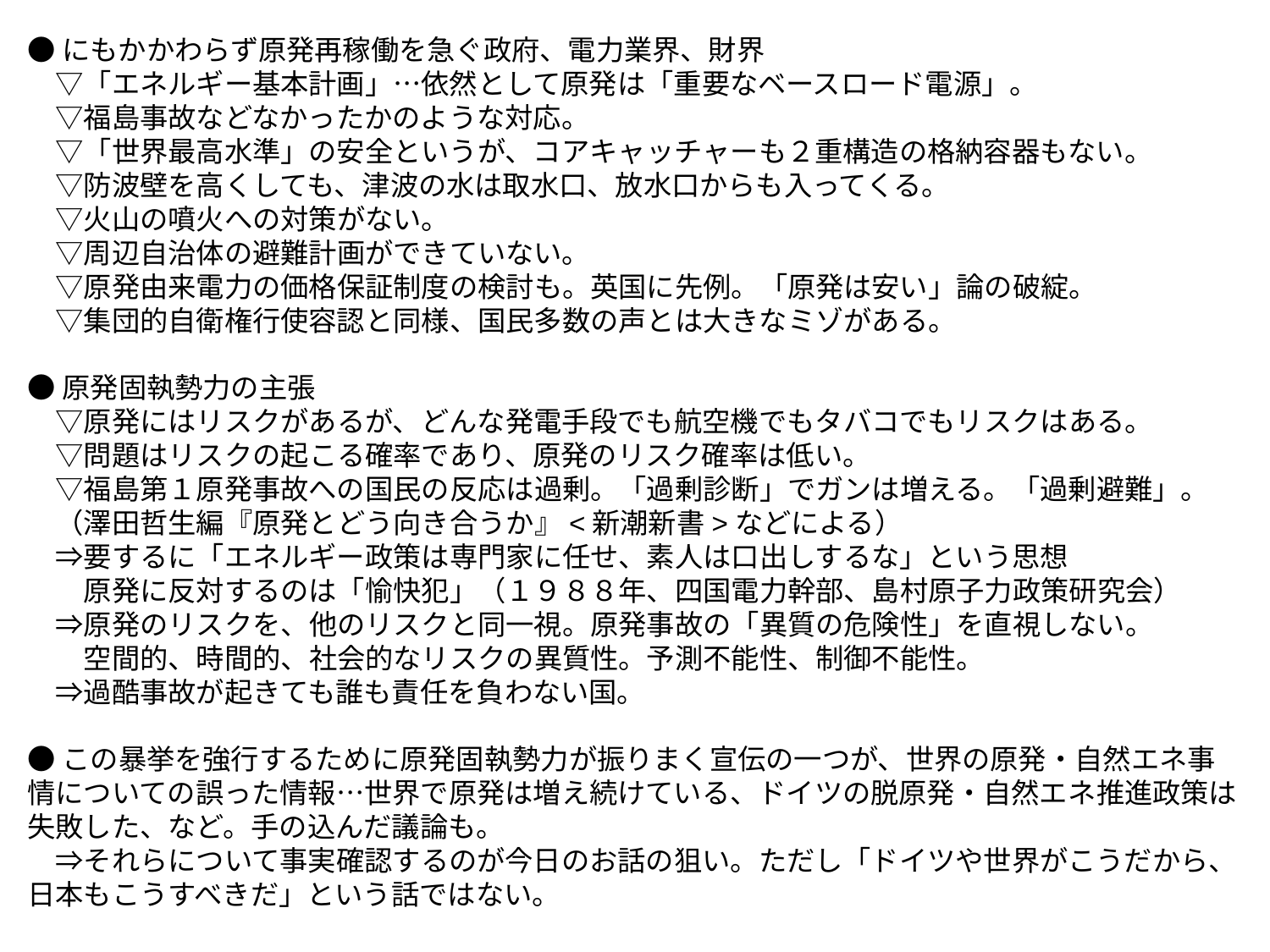

●にもかかわらず原発再稼働を急ぐ政府、電力業界、財界
　▽「エネルギー基本計画」…依然として原発は「重要なベースロード電源」。
　▽福島事故などなかったかのような対応。
　▽「世界最高水準」の安全というが、コアキャッチャーも２重構造の格納容器もない。
　▽防波壁を高くしても、津波の水は取水口、放水口からも入ってくる。
　▽火山の噴火への対策がない。
　▽周辺自治体の避難計画ができていない。
　▽原発由来電力の価格保証制度の検討も。英国に先例。「原発は安い」論の破綻。
　▽集団的自衛権行使容認と同様、国民多数の声とは大きなミゾがある。

●原発固執勢力の主張
　▽原発にはリスクがあるが、どんな発電手段でも航空機でもタバコでもリスクはある。
　▽問題はリスクの起こる確率であり、原発のリスク確率は低い。
　▽福島第１原発事故への国民の反応は過剰。「過剰診断」でガンは増える。「過剰避難」。
　（澤田哲生編『原発とどう向き合うか』<新潮新書>などによる）
　⇒要するに「エネルギー政策は専門家に任せ、素人は口出しするな」という思想
　　原発に反対するのは「愉快犯」（１９８８年、四国電力幹部、島村原子力政策研究会）
　⇒原発のリスクを、他のリスクと同一視。原発事故の「異質の危険性」を直視しない。
　　空間的、時間的、社会的なリスクの異質性。予測不能性、制御不能性。
　⇒過酷事故が起きても誰も責任を負わない国。

●この暴挙を強行するために原発固執勢力が振りまく宣伝の一つが、世界の原発・自然エネ事情についての誤った情報…世界で原発は増え続けている、ドイツの脱原発・自然エネ推進政策は失敗した、など。手の込んだ議論も。
　⇒それらについて事実確認するのが今日のお話の狙い。ただし「ドイツや世界がこうだから、日本もこうすべきだ」という話ではない。